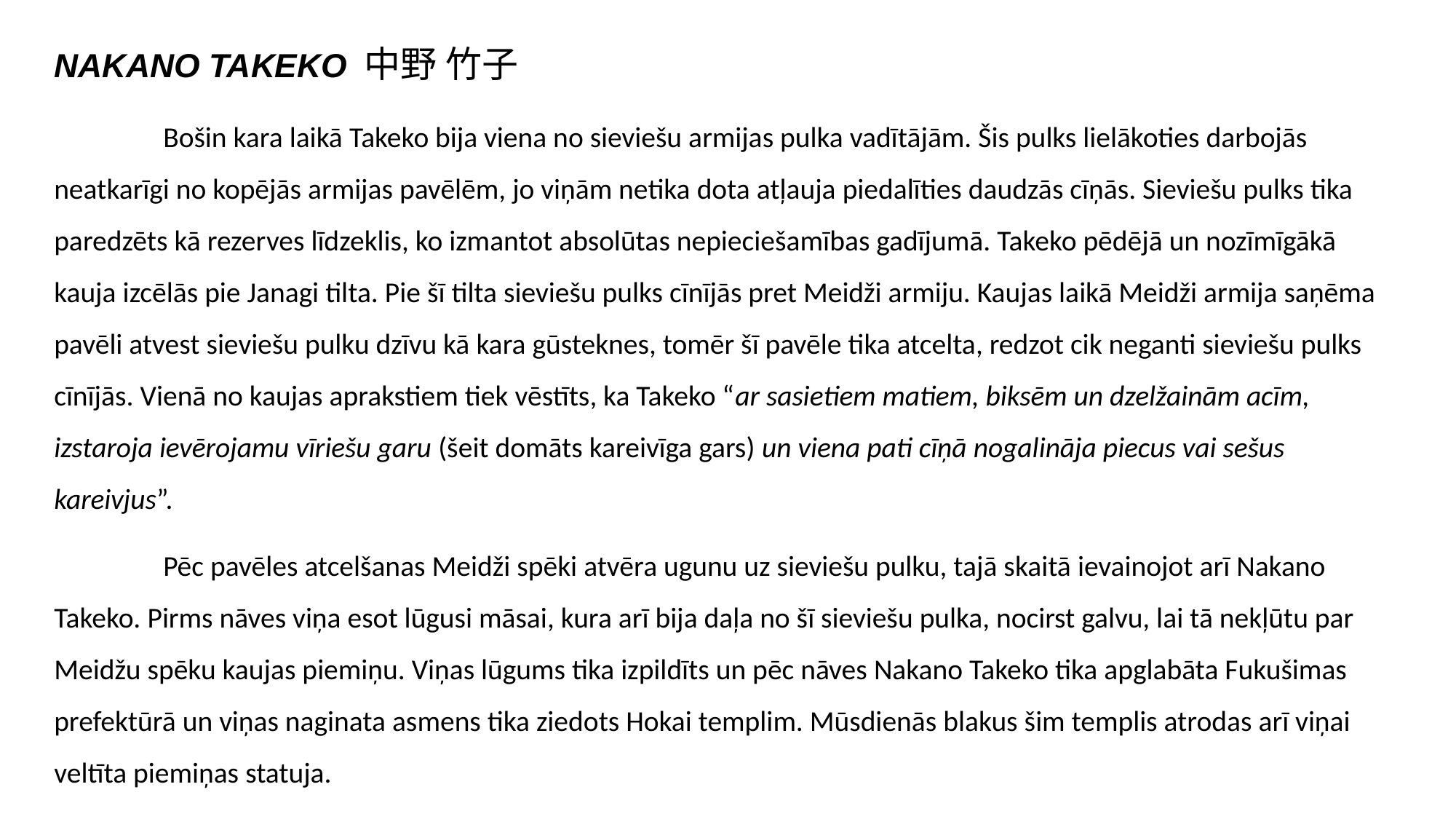

NAKANO TAKEKO 中野 竹子
	Bošin kara laikā Takeko bija viena no sieviešu armijas pulka vadītājām. Šis pulks lielākoties darbojās neatkarīgi no kopējās armijas pavēlēm, jo viņām netika dota atļauja piedalīties daudzās cīņās. Sieviešu pulks tika paredzēts kā rezerves līdzeklis, ko izmantot absolūtas nepieciešamības gadījumā. Takeko pēdējā un nozīmīgākā kauja izcēlās pie Janagi tilta. Pie šī tilta sieviešu pulks cīnījās pret Meidži armiju. Kaujas laikā Meidži armija saņēma pavēli atvest sieviešu pulku dzīvu kā kara gūsteknes, tomēr šī pavēle tika atcelta, redzot cik neganti sieviešu pulks cīnījās. Vienā no kaujas aprakstiem tiek vēstīts, ka Takeko “ar sasietiem matiem, biksēm un dzelžainām acīm, izstaroja ievērojamu vīriešu garu (šeit domāts kareivīga gars) un viena pati cīņā nogalināja piecus vai sešus kareivjus”.
	Pēc pavēles atcelšanas Meidži spēki atvēra ugunu uz sieviešu pulku, tajā skaitā ievainojot arī Nakano Takeko. Pirms nāves viņa esot lūgusi māsai, kura arī bija daļa no šī sieviešu pulka, nocirst galvu, lai tā nekļūtu par Meidžu spēku kaujas piemiņu. Viņas lūgums tika izpildīts un pēc nāves Nakano Takeko tika apglabāta Fukušimas prefektūrā un viņas naginata asmens tika ziedots Hokai templim. Mūsdienās blakus šim templis atrodas arī viņai veltīta piemiņas statuja.